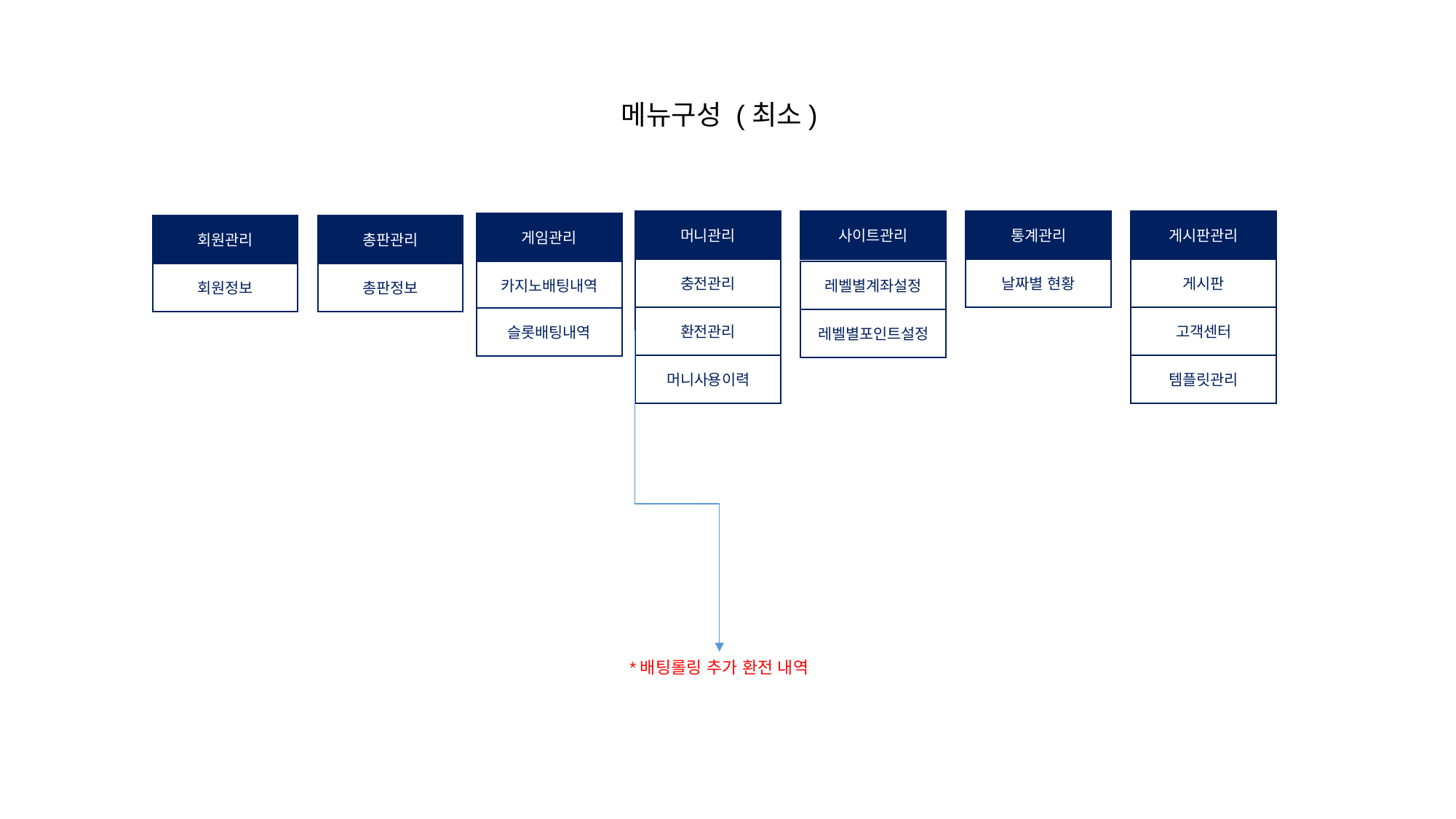

메뉴구성 (최소)
머니관리
사이트관리
통계관리
게시판관리
게임관리
회원관리
총판관리
충전관리
날짜별 현황
게시판
카지노배팅내역
레벨별계좌설정
회원정보
총판정보
환전관리
고객센터
슬롯배팅내역
레벨별포인트설정
머니사용이력
템플릿관리
*배팅롤링 추가 환전 내역